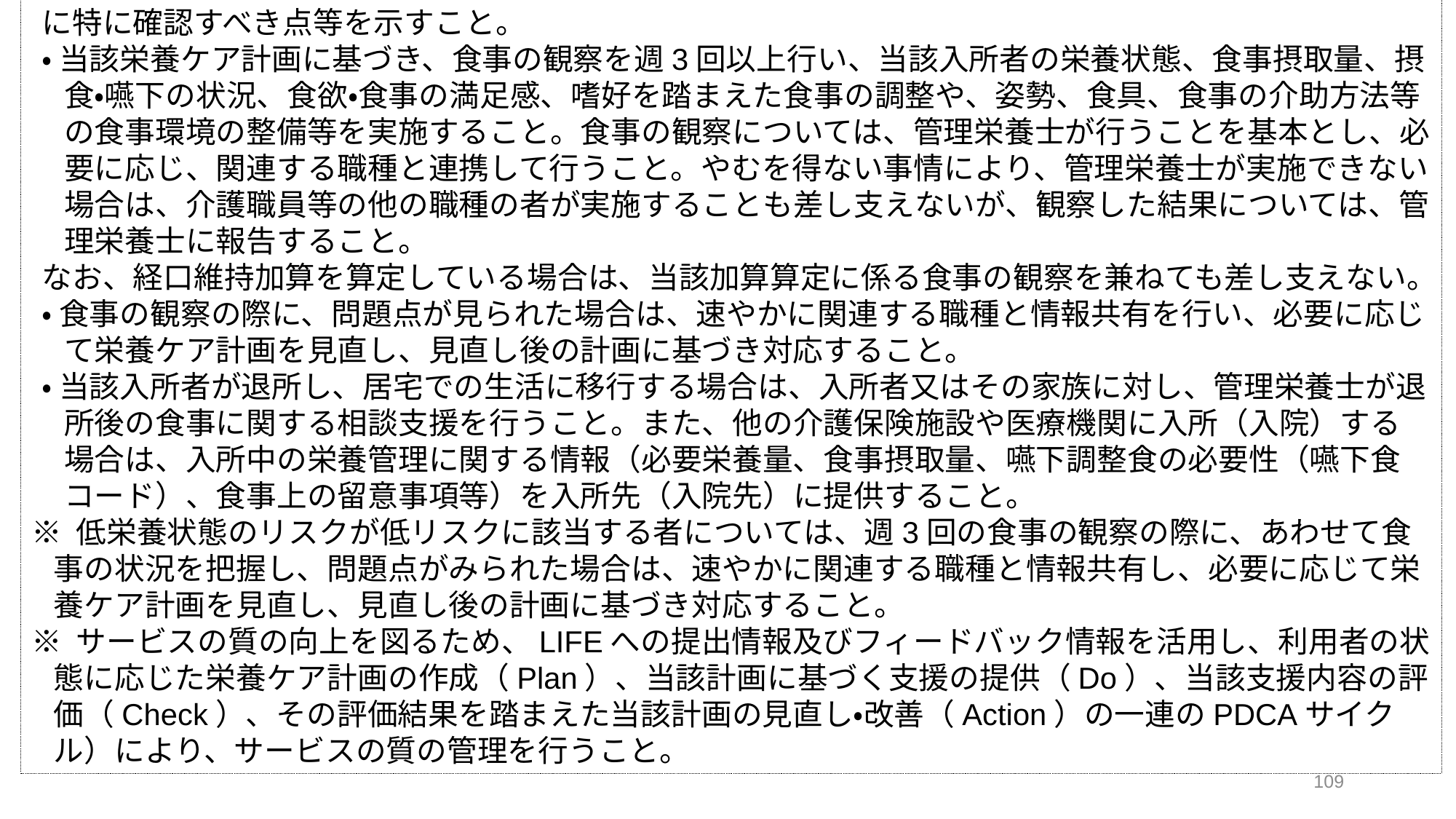

に特に確認すべき点等を示すこと。
・ 当該栄養ケア計画に基づき、食事の観察を週3回以上行い、当該入所者の栄養状態、食事摂取量、摂食・嚥下の状況、食欲・食事の満足感、嗜好を踏まえた食事の調整や、姿勢、食具、食事の介助方法等の食事環境の整備等を実施すること。食事の観察については、管理栄養士が行うことを基本とし、必要に応じ、関連する職種と連携して行うこと。やむを得ない事情により、管理栄養士が実施できない場合は、介護職員等の他の職種の者が実施することも差し支えないが、観察した結果については、管理栄養士に報告すること。
なお、経口維持加算を算定している場合は、当該加算算定に係る食事の観察を兼ねても差し支えない。
・ 食事の観察の際に、問題点が見られた場合は、速やかに関連する職種と情報共有を行い、必要に応じて栄養ケア計画を見直し、見直し後の計画に基づき対応すること。
・ 当該入所者が退所し、居宅での生活に移行する場合は、入所者又はその家族に対し、管理栄養士が退所後の食事に関する相談支援を行うこと。また、他の介護保険施設や医療機関に入所（入院）する場合は、入所中の栄養管理に関する情報（必要栄養量、食事摂取量、嚥下調整食の必要性（嚥下食コード）、食事上の留意事項等）を入所先（入院先）に提供すること。
※ 低栄養状態のリスクが低リスクに該当する者については、週3回の食事の観察の際に、あわせて食事の状況を把握し、問題点がみられた場合は、速やかに関連する職種と情報共有し、必要に応じて栄養ケア計画を見直し、見直し後の計画に基づき対応すること。
※ サービスの質の向上を図るため、LIFEへの提出情報及びフィードバック情報を活用し、利用者の状態に応じた栄養ケア計画の作成（Plan）、当該計画に基づく支援の提供（Do）、当該支援内容の評価（Check）、その評価結果を踏まえた当該計画の見直し・改善（Action）の一連のPDCAサイクル）により、サービスの質の管理を行うこと。
109